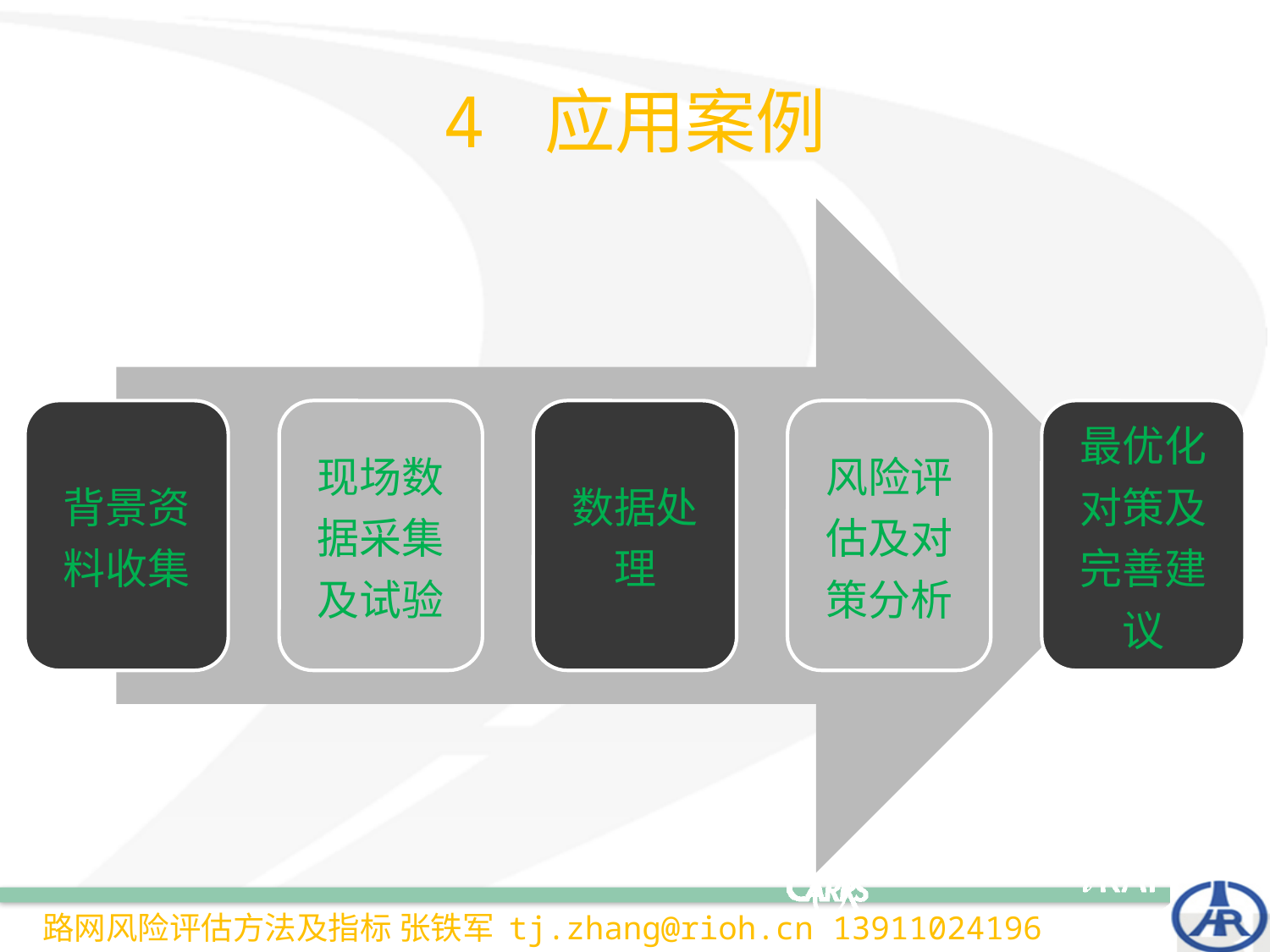

4 应用案例
背景资料收集
现场数据采集及试验
数据处理
风险评估及对策分析
最优化对策及完善建议